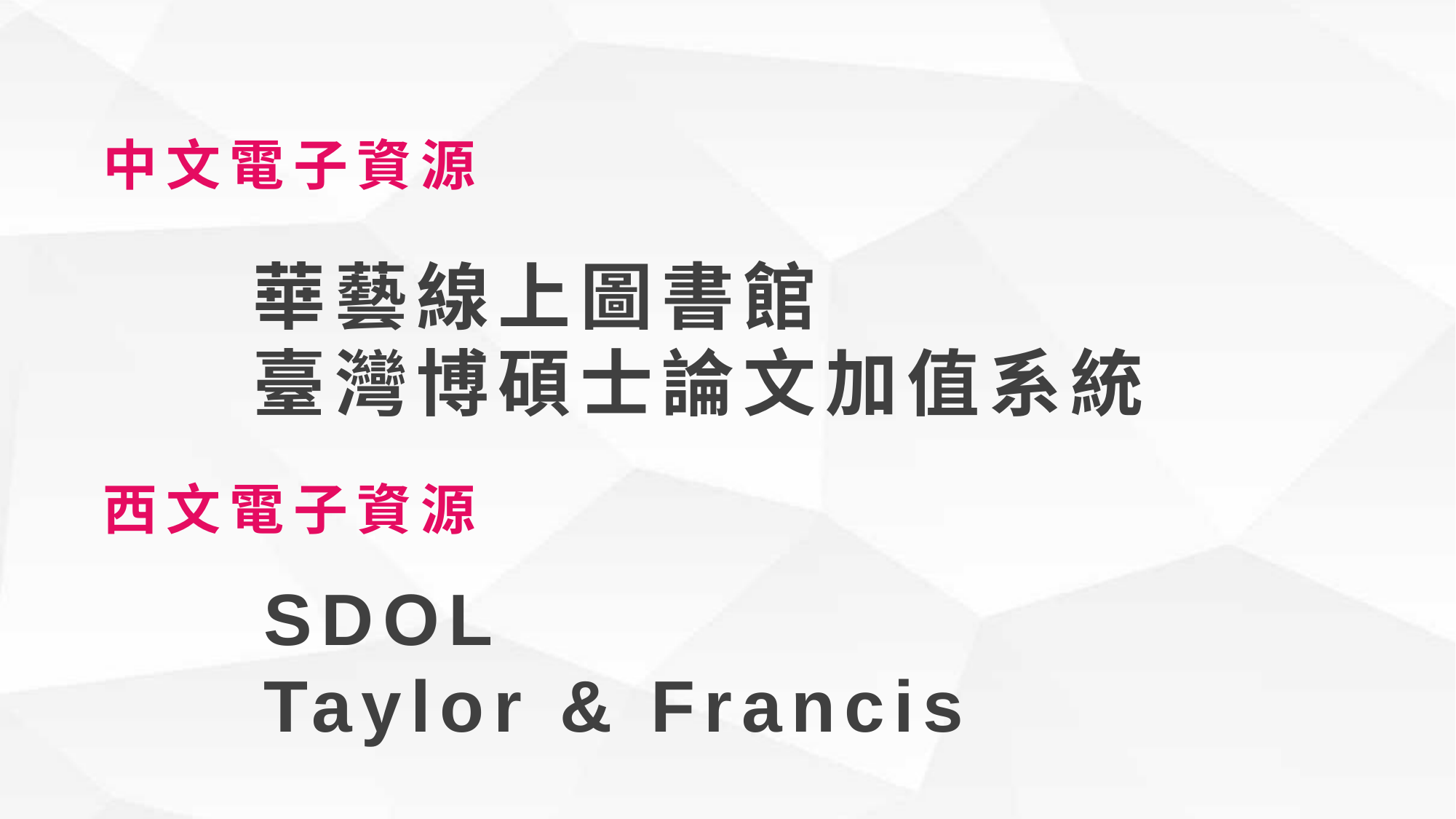

中文電子資源
華藝線上圖書館
臺灣博碩士論文加值系統
西文電子資源
SDOL
Taylor & Francis